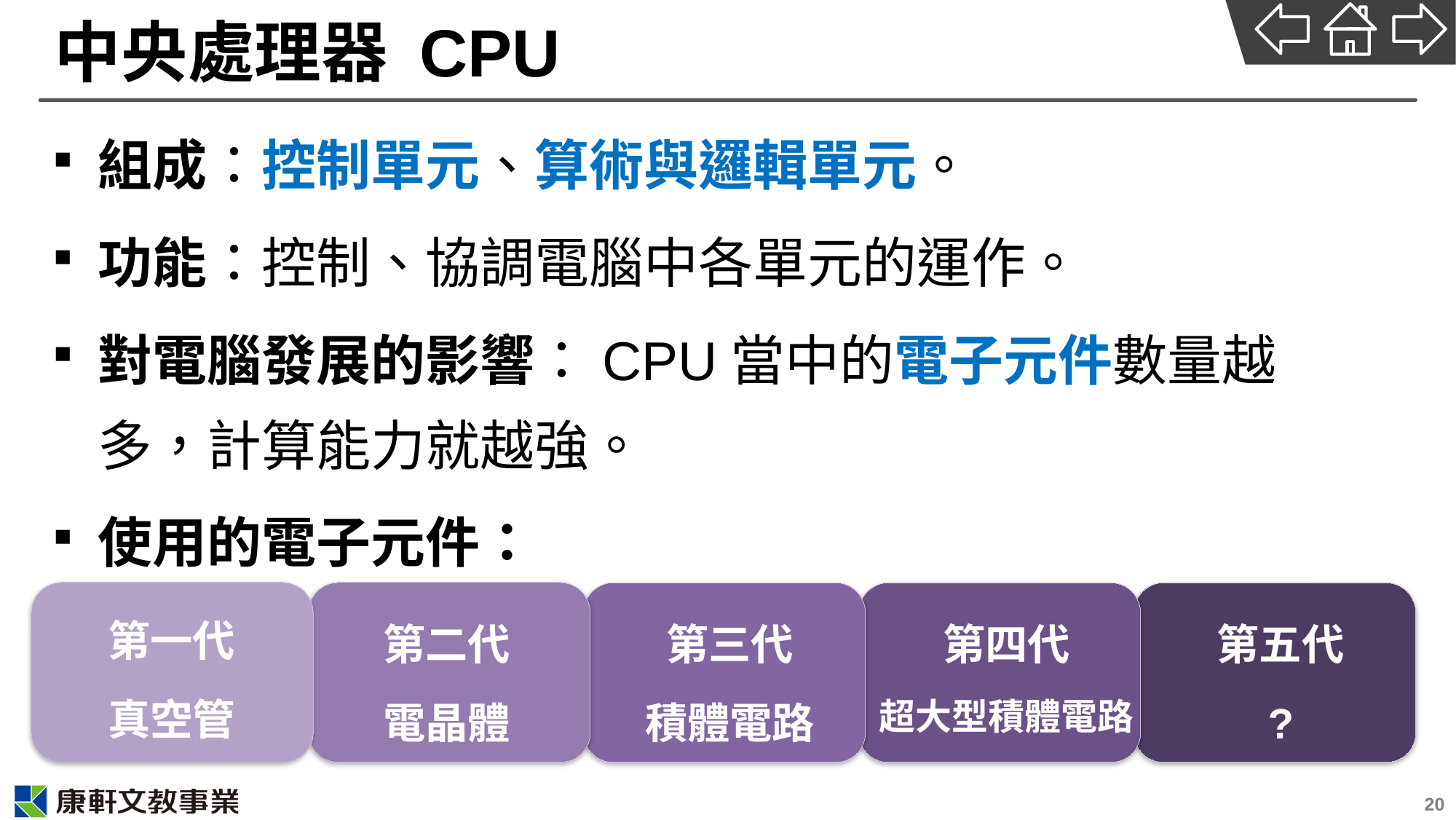

# 中央處理器 CPU
組成：控制單元、算術與邏輯單元。
功能：控制、協調電腦中各單元的運作。
對電腦發展的影響：CPU當中的電子元件數量越多，計算能力就越強。
使用的電子元件：

第一代
真空管
第二代
電晶體
第三代
積體電路
第四代
超大型積體電路
第五代
?
20